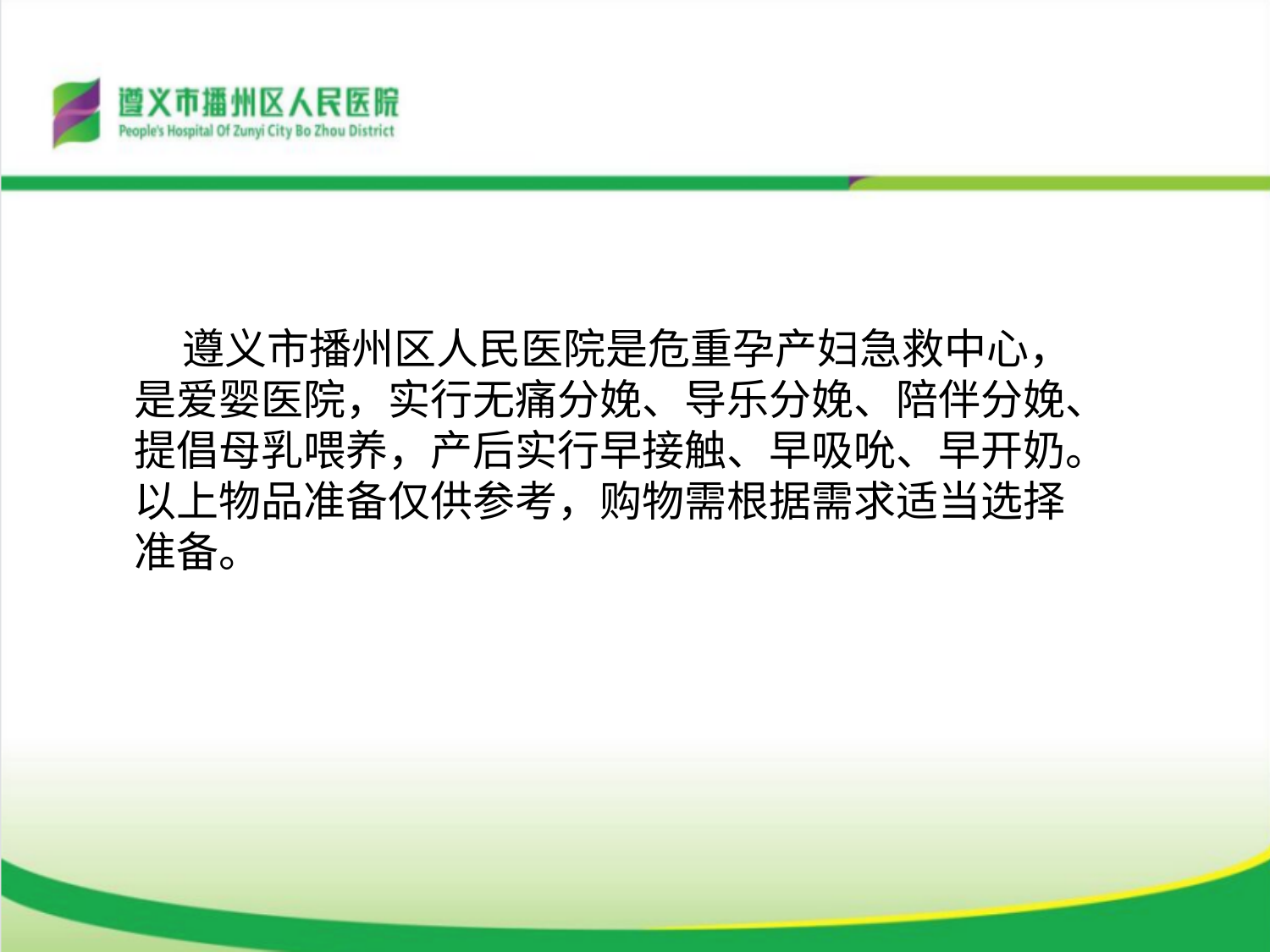

遵义市播州区人民医院是危重孕产妇急救中心，是爱婴医院，实行无痛分娩、导乐分娩、陪伴分娩、提倡母乳喂养，产后实行早接触、早吸吮、早开奶。以上物品准备仅供参考，购物需根据需求适当选择准备。